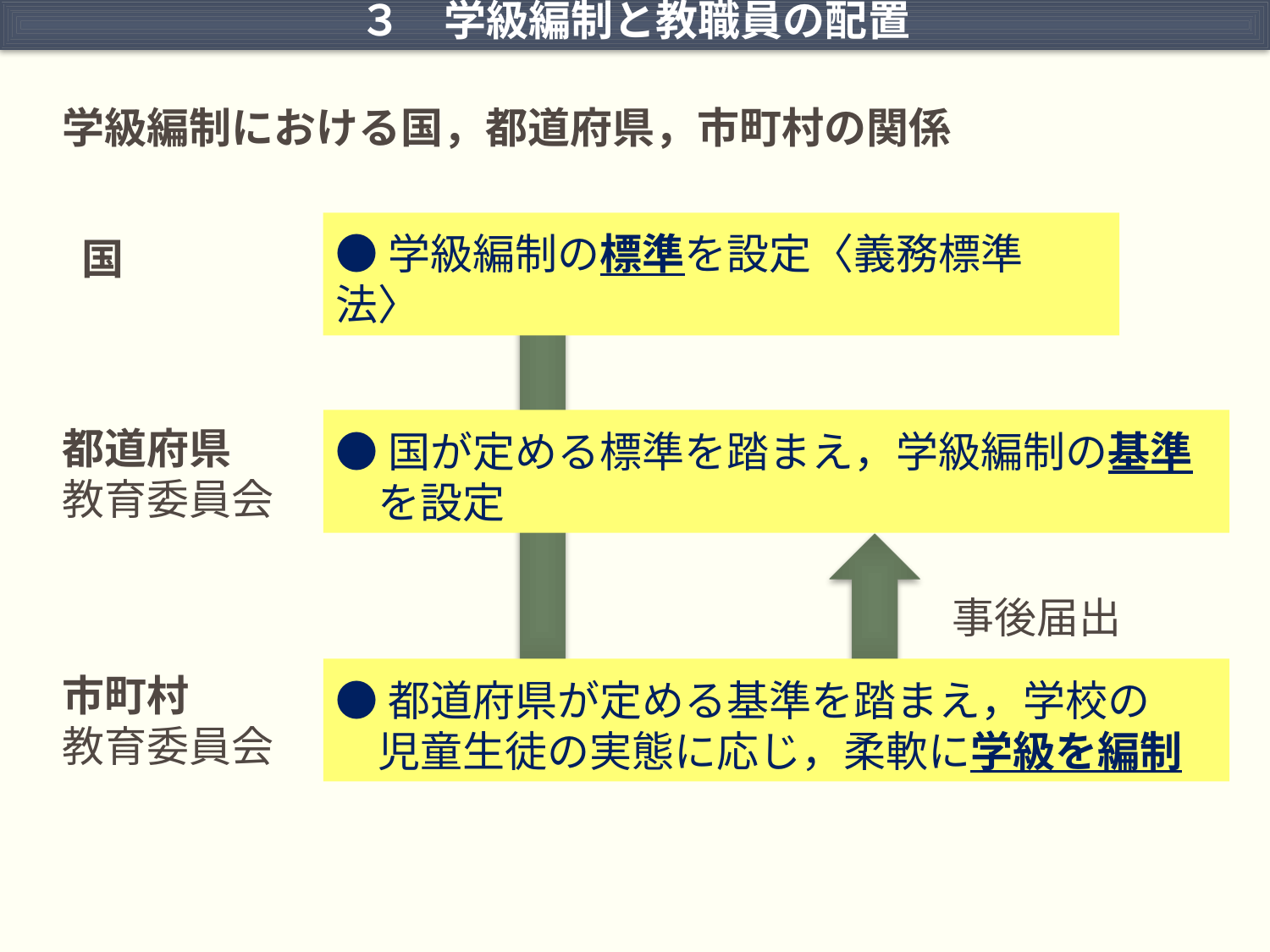

３　学級編制と教職員の配置
学級編制における国，都道府県，市町村の関係
 国
●学級編制の標準を設定〈義務標準法〉

●国が定める標準を踏まえ，学級編制の基準
　を設定
都道府県
教育委員会

 事後届出
●都道府県が定める基準を踏まえ，学校の
　児童生徒の実態に応じ，柔軟に学級を編制
市町村
教育委員会